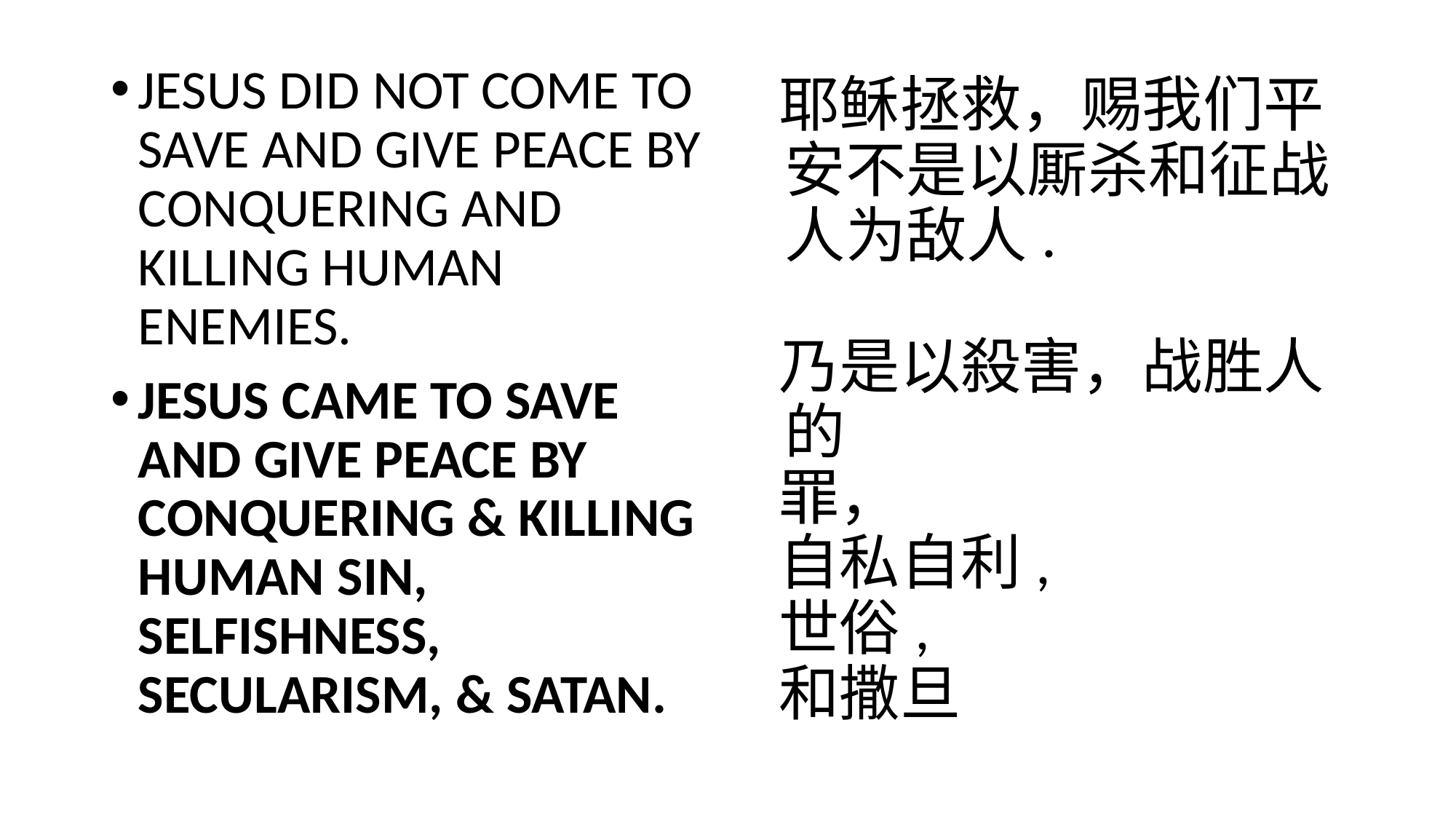

JESUS DID NOT COME TO SAVE AND GIVE PEACE BY CONQUERING AND KILLING HUMAN ENEMIES.
JESUS CAME TO SAVE AND GIVE PEACE BY CONQUERING & KILLING HUMAN SIN, SELFISHNESS, SECULARISM, & SATAN.

耶稣拯救，赐我们平安不是以厮杀和征战人为敌人.

乃是以殺害，战胜人的
罪，
自私自利,
世俗,
和撒旦
#